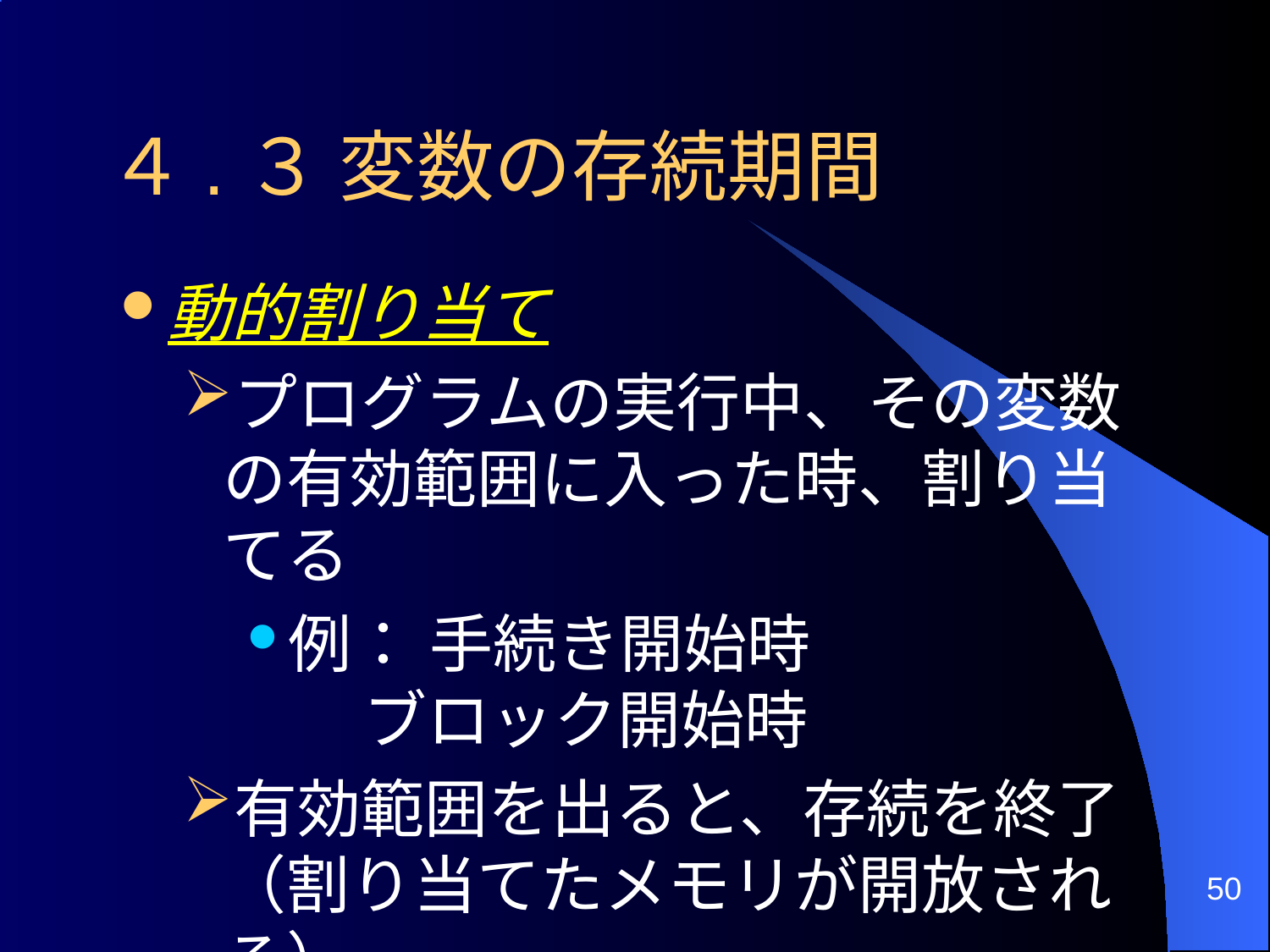

# ４.３ 変数の存続期間
動的割り当て
プログラムの実行中、その変数の有効範囲に入った時、割り当てる
例： 手続き開始時
      ブロック開始時
有効範囲を出ると、存続を終了
（割り当てたメモリが開放される）
50